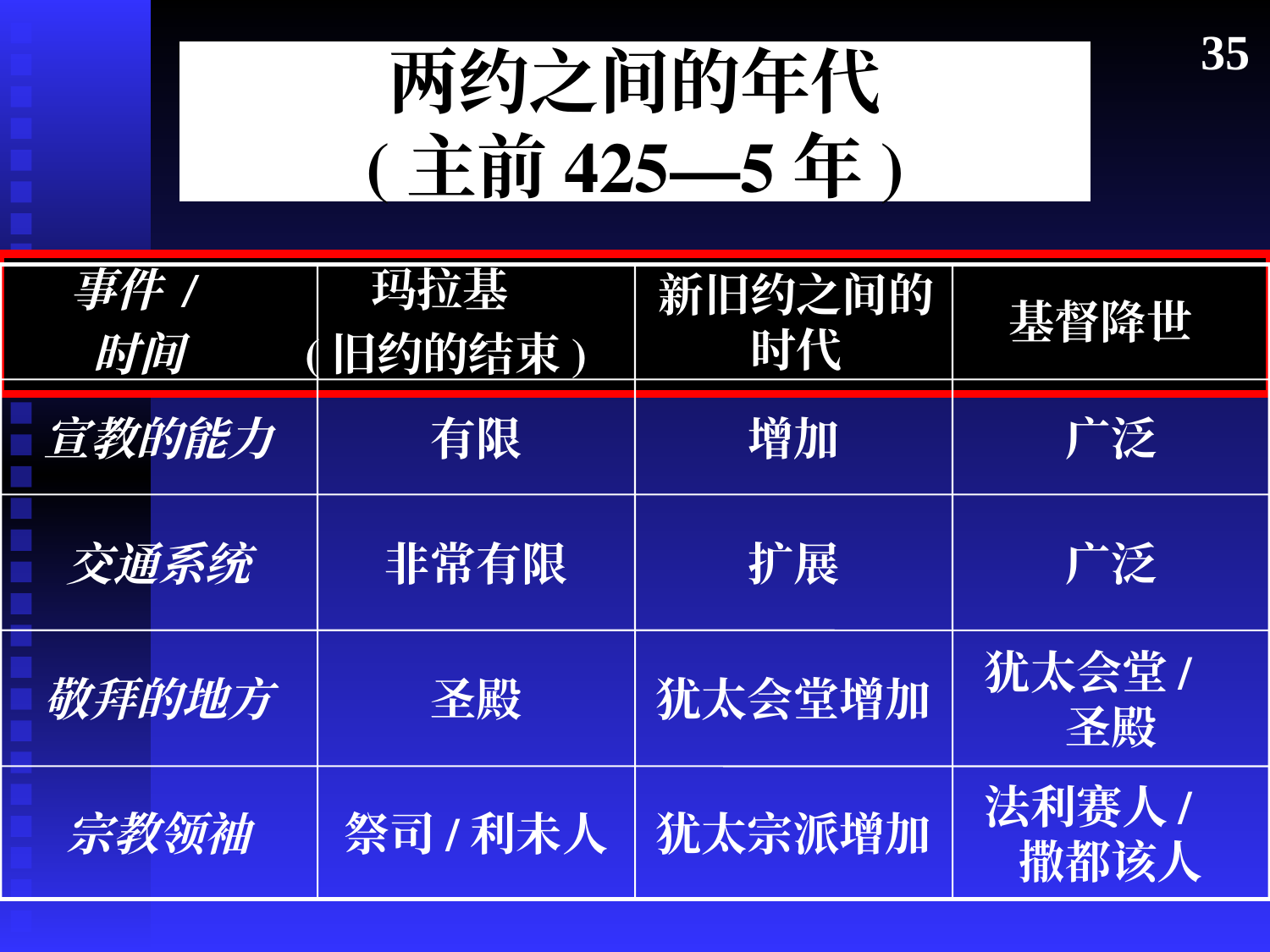

35
两约之间的年代
(主前425—5年)
The Intertestamental Era (3 slides)

事件 /
时间
玛拉基
(旧约的结束)
新旧约之间的 时代
基督降世

宣教的能力

有限
增加
广泛
交通系统

非常有限
扩展
广泛
敬拜的地方

圣殿
犹太会堂增加
犹太会堂/     圣殿
宗教领袖

祭司/利未人
犹太宗派增加
法利赛人/     撒都该人